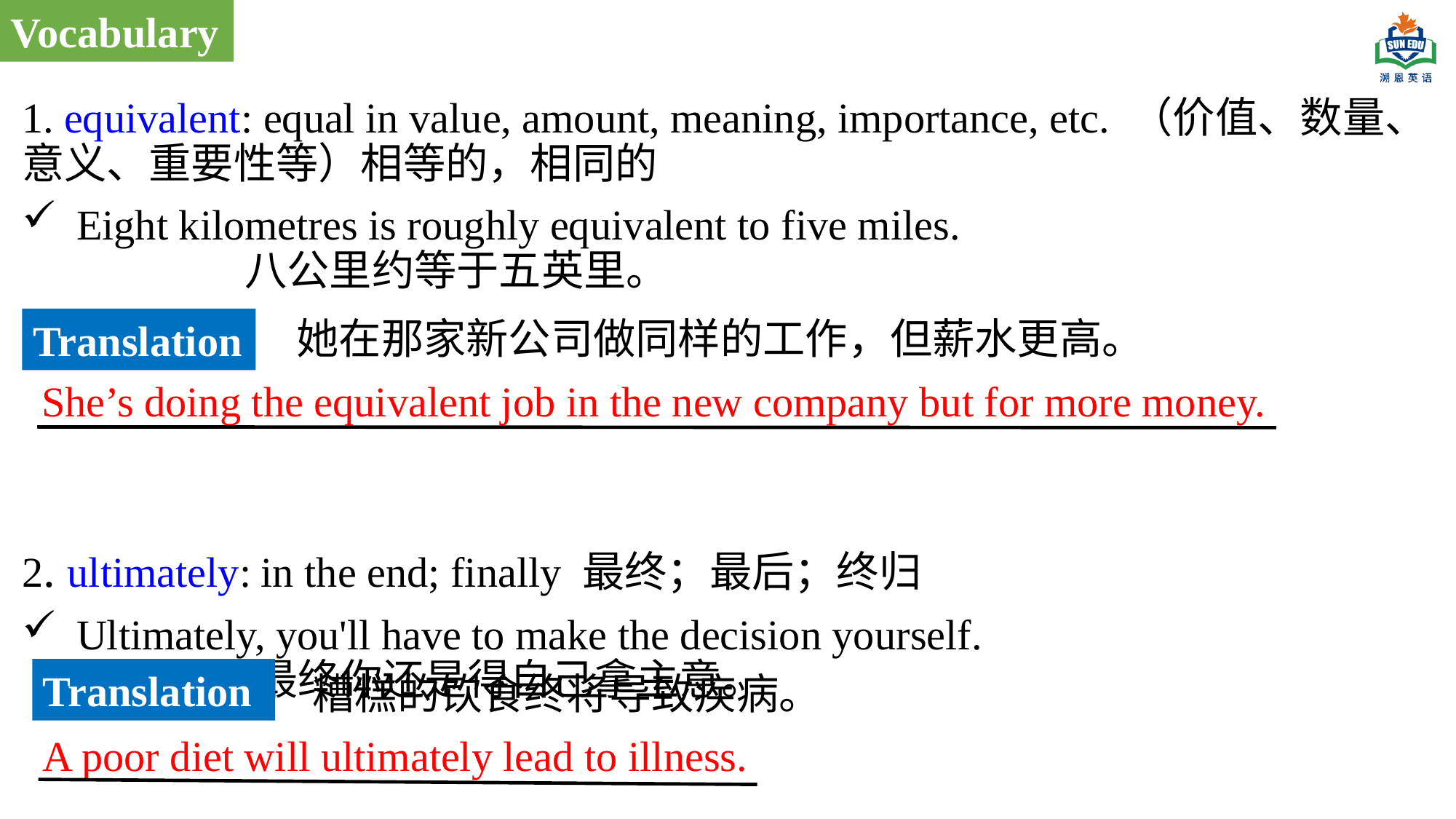

Vocabulary
1. equivalent: equal in value, amount, meaning, importance, etc. （价值、数量、意义、重要性等）相等的，相同的
Eight kilometres is roughly equivalent to five miles.                                                           八公里约等于五英里。

2. ultimately: in the end; finally 最终；最后；终归
Ultimately, you'll have to make the decision yourself.                                                          最终你还是得自己拿主意。
她在那家新公司做同样的工作，但薪水更高。
Translation
She’s doing the equivalent job in the new company but for more money.
Translation
糟糕的饮食终将导致疾病。
A poor diet will ultimately lead to illness.